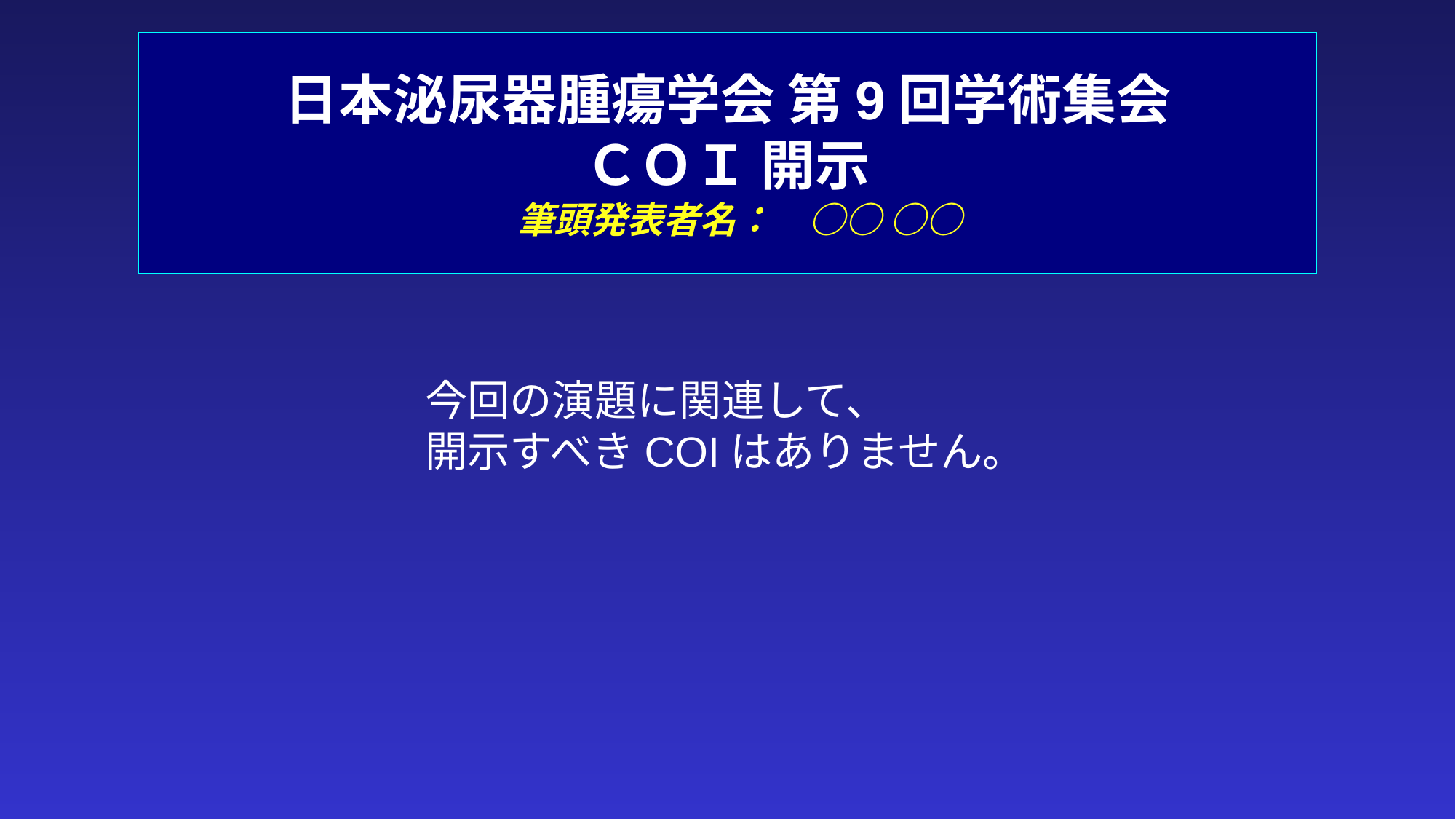

日本泌尿器腫瘍学会 第9回学術集会
ＣＯＩ 開示
　筆頭発表者名：　○○ ○○
今回の演題に関連して、
開示すべきCOIはありません。